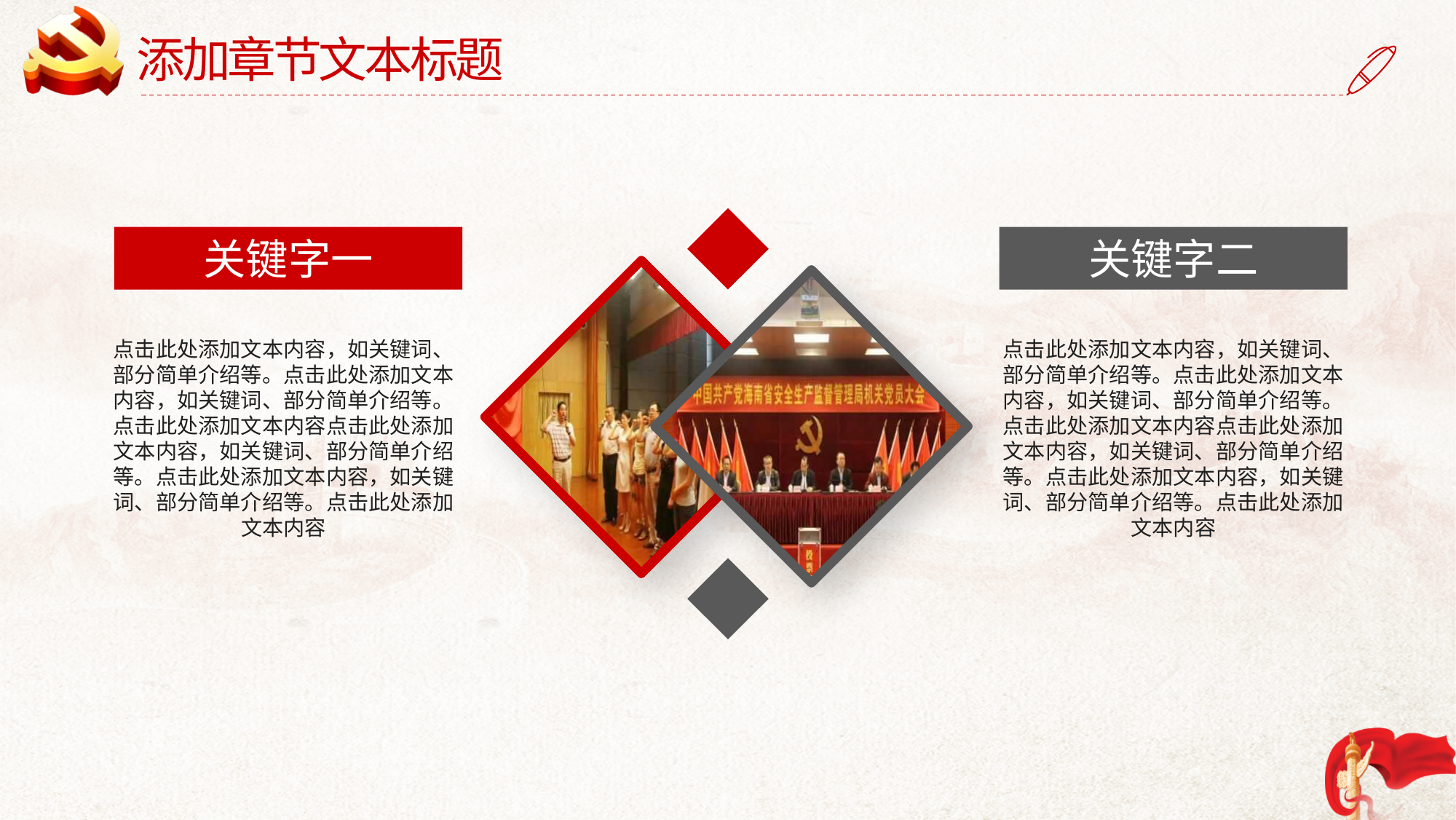

添加章节文本标题

关键字一
关键字二

点击此处添加文本内容，如关键词、部分简单介绍等。点击此处添加文本内容，如关键词、部分简单介绍等。点击此处添加文本内容点击此处添加文本内容，如关键词、部分简单介绍等。点击此处添加文本内容，如关键词、部分简单介绍等。点击此处添加文本内容

点击此处添加文本内容，如关键词、部分简单介绍等。点击此处添加文本内容，如关键词、部分简单介绍等。点击此处添加文本内容点击此处添加文本内容，如关键词、部分简单介绍等。点击此处添加文本内容，如关键词、部分简单介绍等。点击此处添加文本内容